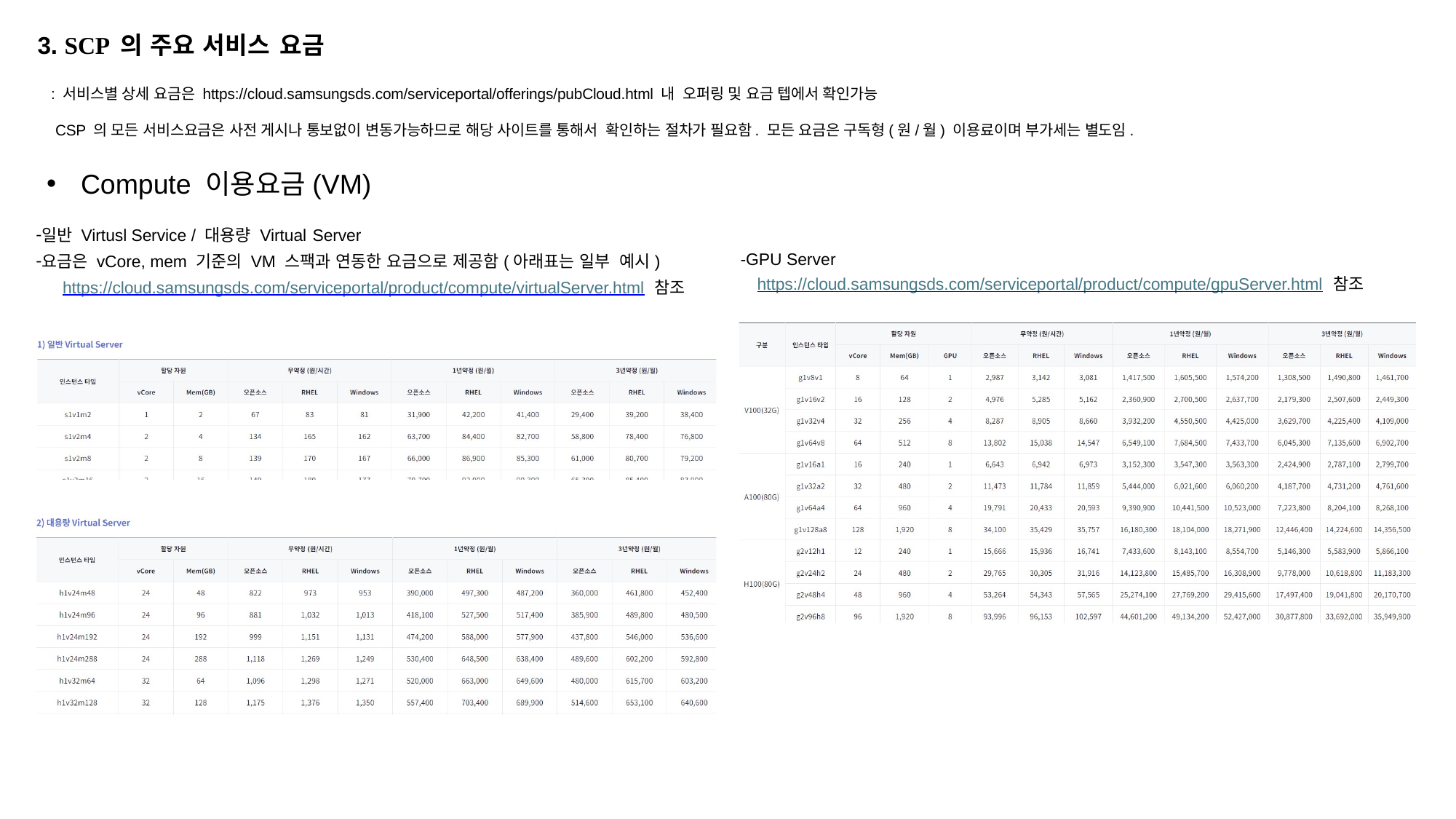

3. SCP 의 주요 서비스 요금
: 서비스별 상세 요금은 https://cloud.samsungsds.com/serviceportal/offerings/pubCloud.html 내  오퍼링 및 요금 텝에서 확인가능
 CSP 의 모든 서비스요금은 사전 게시나 통보없이 변동가능하므로 해당 사이트를 통해서  확인하는 절차가 필요함. 모든 요금은 구독형(원/월) 이용료이며 부가세는 별도임.

Compute 이용요금(VM)
일반 Virtusl Service / 대용량 Virtual Server
요금은 vCore, mem 기준의 VM 스팩과 연동한 요금으로 제공함(아래표는 일부  예시)
https://cloud.samsungsds.com/serviceportal/product/compute/virtualServer.html 참조
-GPU Server  https://cloud.samsungsds.com/serviceportal/product/compute/gpuServer.html 참조